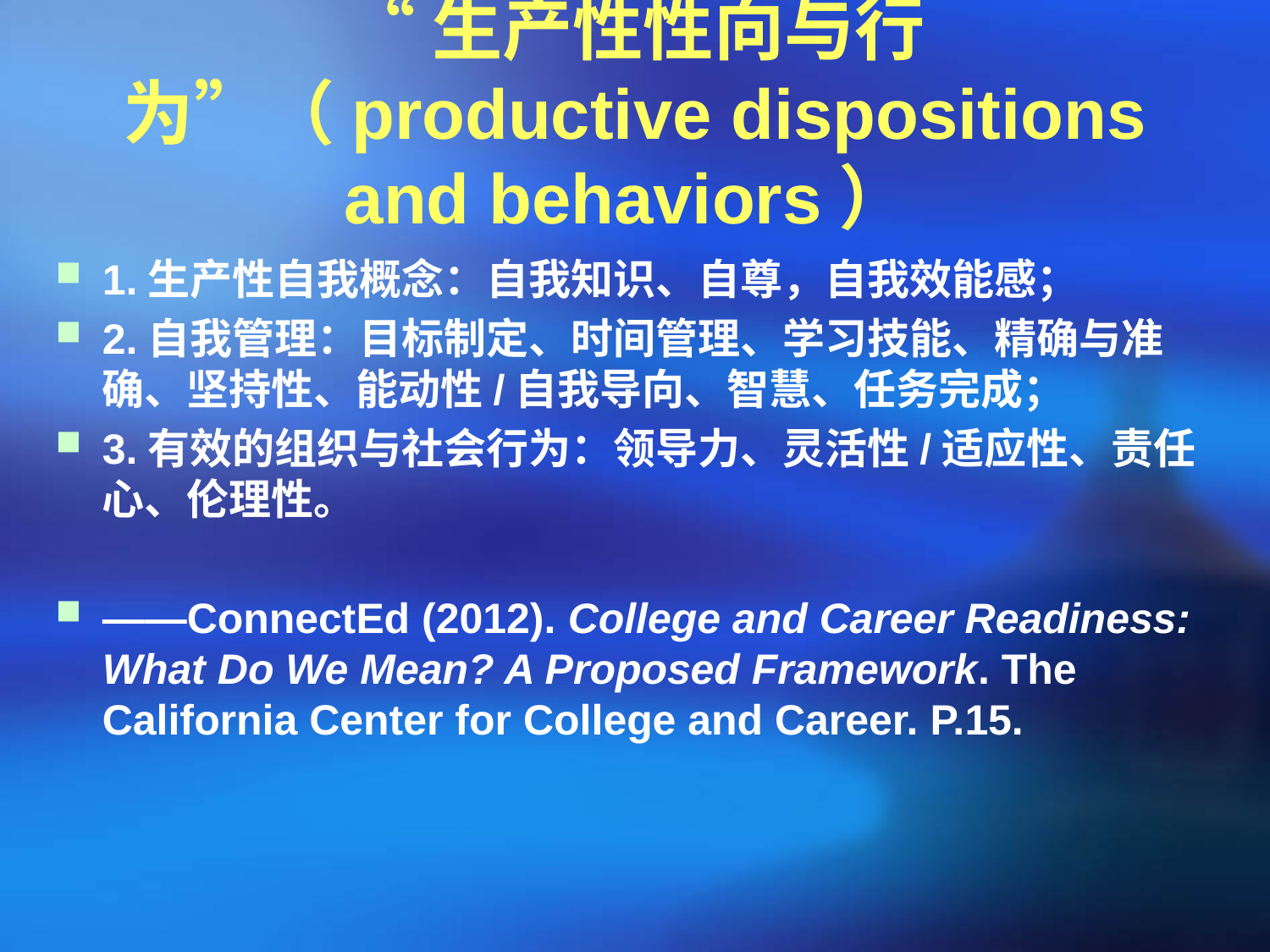

# “生产性性向与行为”（productive dispositions and behaviors）
1.生产性自我概念：自我知识、自尊，自我效能感；
2.自我管理：目标制定、时间管理、学习技能、精确与准确、坚持性、能动性/自我导向、智慧、任务完成；
3.有效的组织与社会行为：领导力、灵活性/适应性、责任心、伦理性。

——ConnectEd (2012). College and Career Readiness: What Do We Mean? A Proposed Framework. The California Center for College and Career. P.15.